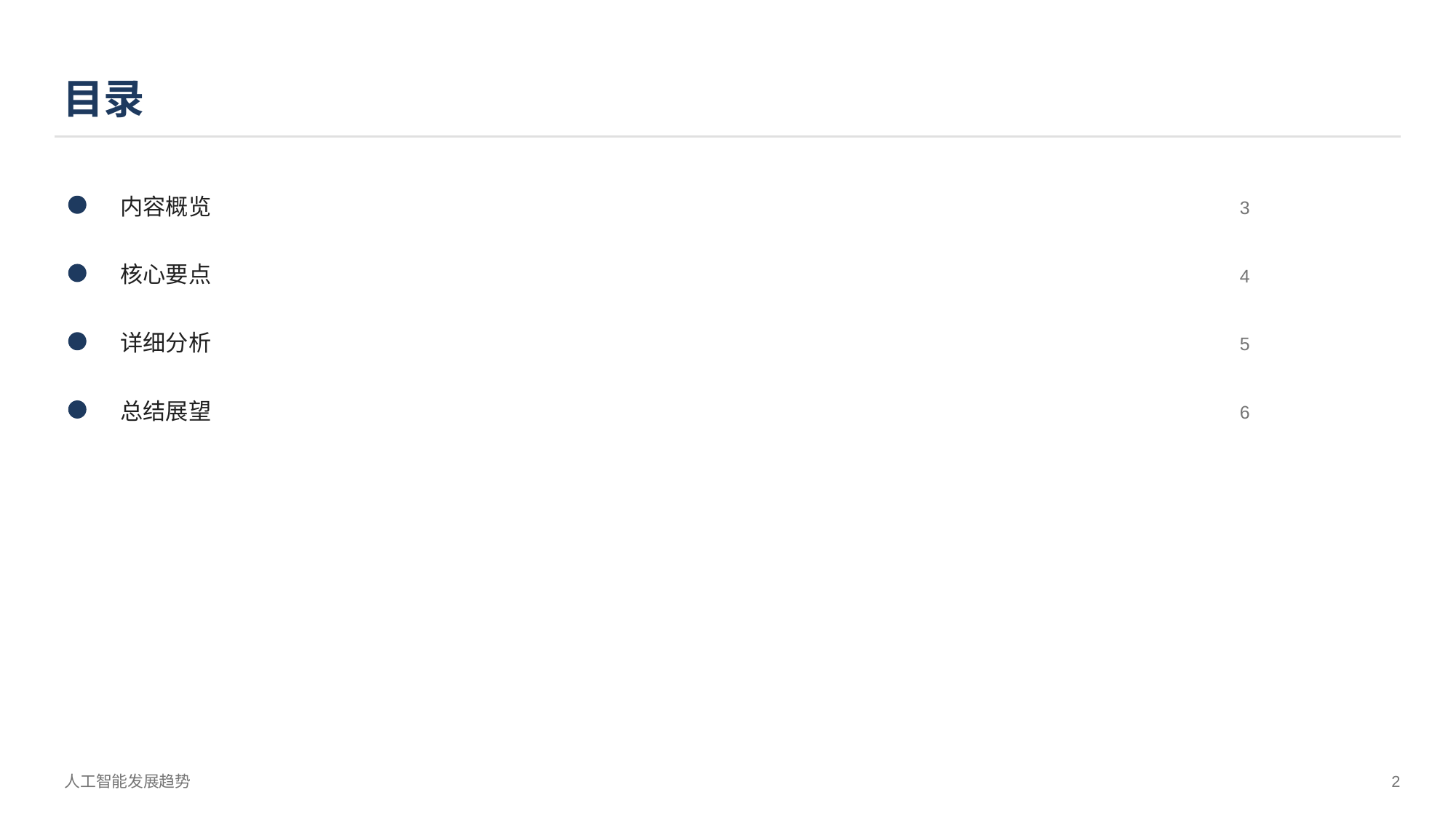

目录

内容概览

3
核心要点

4
详细分析

5
总结展望

6
人工智能发展趋势
2